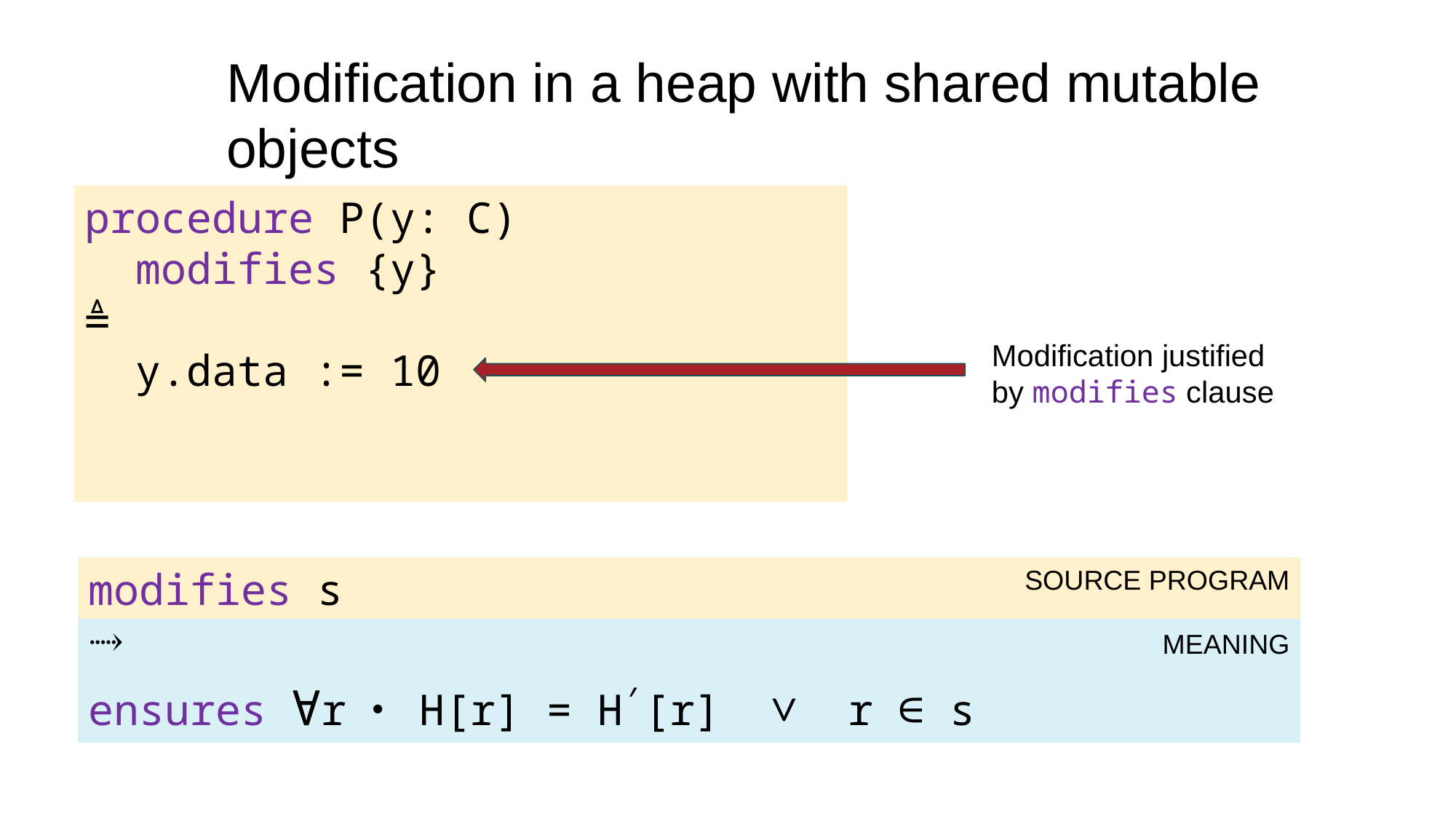

Modification in a heap with shared mutable objects
procedure P(y: C)
  modifies {y}
≜
  y.data := 10

Modification justified by modifies clause

⤑
ensures ∀r・ H[r] = H′[r]  ∨  r ∈ s
modifies s
Source program
Meaning